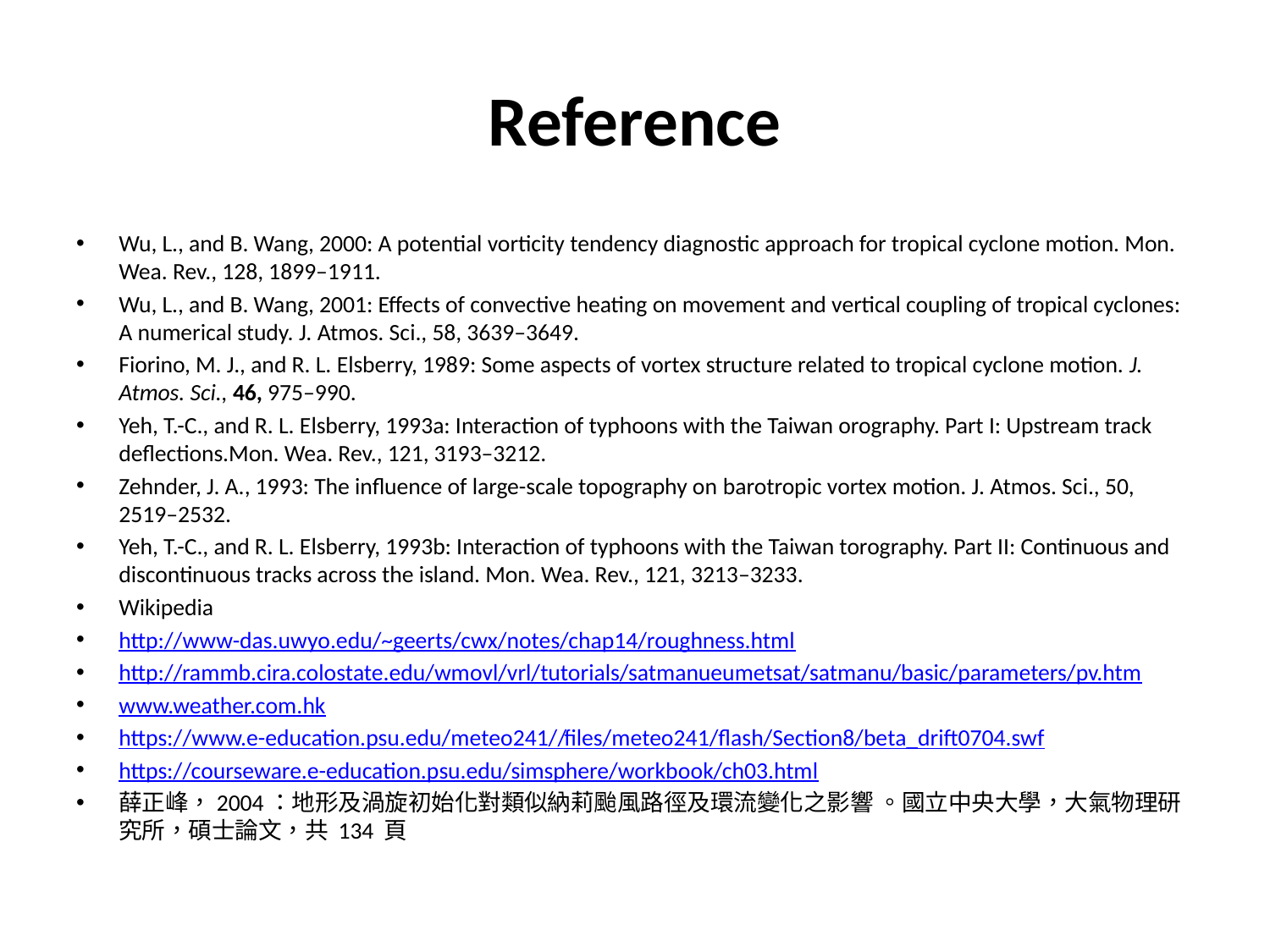

# Reference
Wu, L., and B. Wang, 2000: A potential vorticity tendency diagnostic approach for tropical cyclone motion. Mon. Wea. Rev., 128, 1899–1911.
Wu, L., and B. Wang, 2001: Effects of convective heating on movement and vertical coupling of tropical cyclones: A numerical study. J. Atmos. Sci., 58, 3639–3649.
Fiorino, M. J., and R. L. Elsberry, 1989: Some aspects of vortex structure related to tropical cyclone motion. J. Atmos. Sci., 46, 975–990.
Yeh, T.-C., and R. L. Elsberry, 1993a: Interaction of typhoons with the Taiwan orography. Part I: Upstream track deflections.Mon. Wea. Rev., 121, 3193–3212.
Zehnder, J. A., 1993: The influence of large-scale topography on barotropic vortex motion. J. Atmos. Sci., 50, 2519–2532.
Yeh, T.-C., and R. L. Elsberry, 1993b: Interaction of typhoons with the Taiwan torography. Part II: Continuous and discontinuous tracks across the island. Mon. Wea. Rev., 121, 3213–3233.
Wikipedia
http://www-das.uwyo.edu/~geerts/cwx/notes/chap14/roughness.html
http://rammb.cira.colostate.edu/wmovl/vrl/tutorials/satmanueumetsat/satmanu/basic/parameters/pv.htm
www.weather.com.hk
https://www.e-education.psu.edu/meteo241//files/meteo241/flash/Section8/beta_drift0704.swf
https://courseware.e-education.psu.edu/simsphere/workbook/ch03.html
薛正峰，2004：地形及渦旋初始化對類似納莉颱風路徑及環流變化之影響 。國立中央大學，大氣物理研究所，碩士論文，共 134 頁